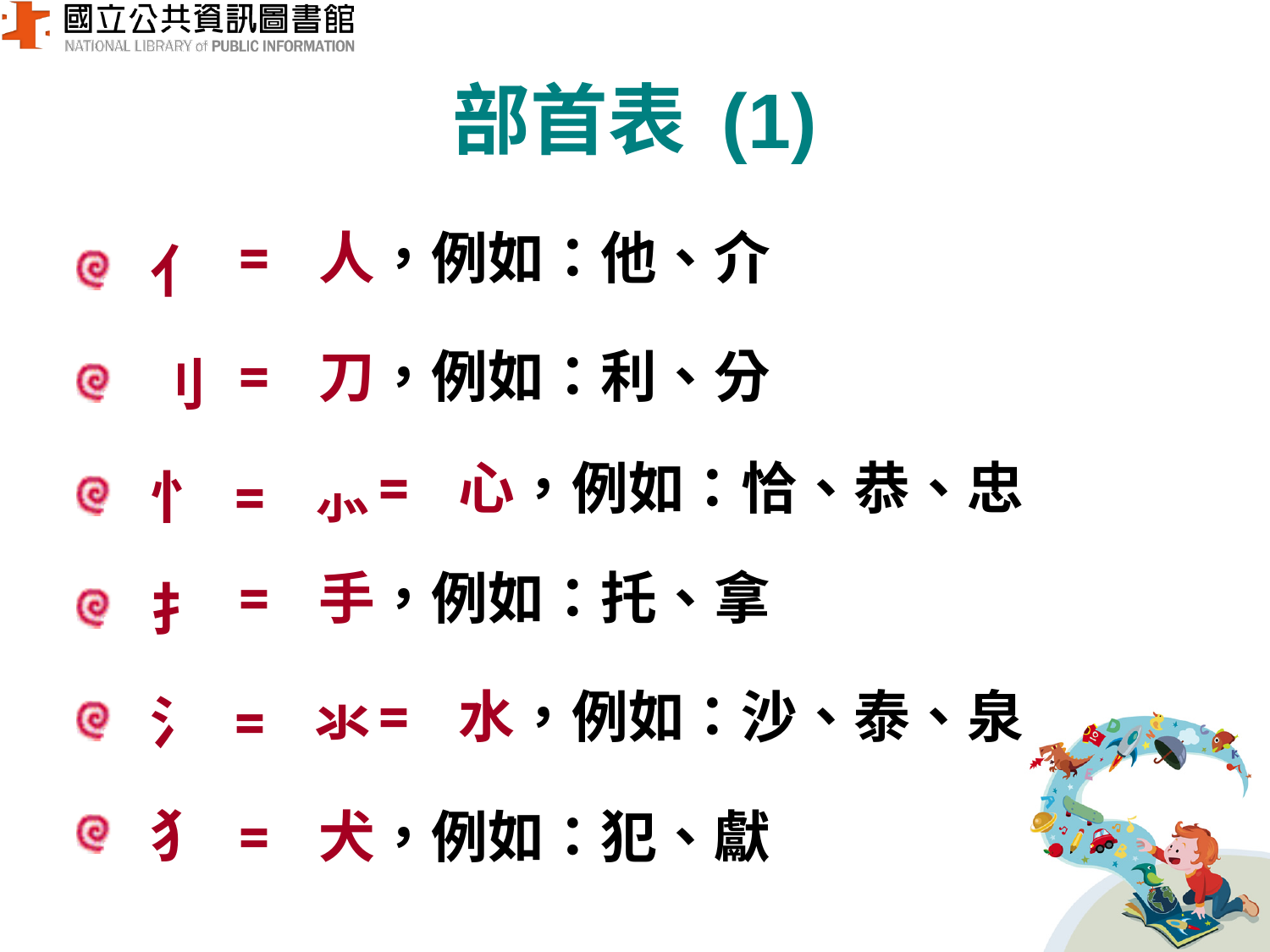

# 部首表 (1)
 亻
 刂
 忄 = ⺗
 扌
 氵 = 氺
 犭
= 人，例如：他、介
= 刀，例如：利、分
= 心，例如：恰、恭、忠
= 手，例如：托、拿
= 水，例如：沙、泰、泉
= 犬，例如：犯、獻